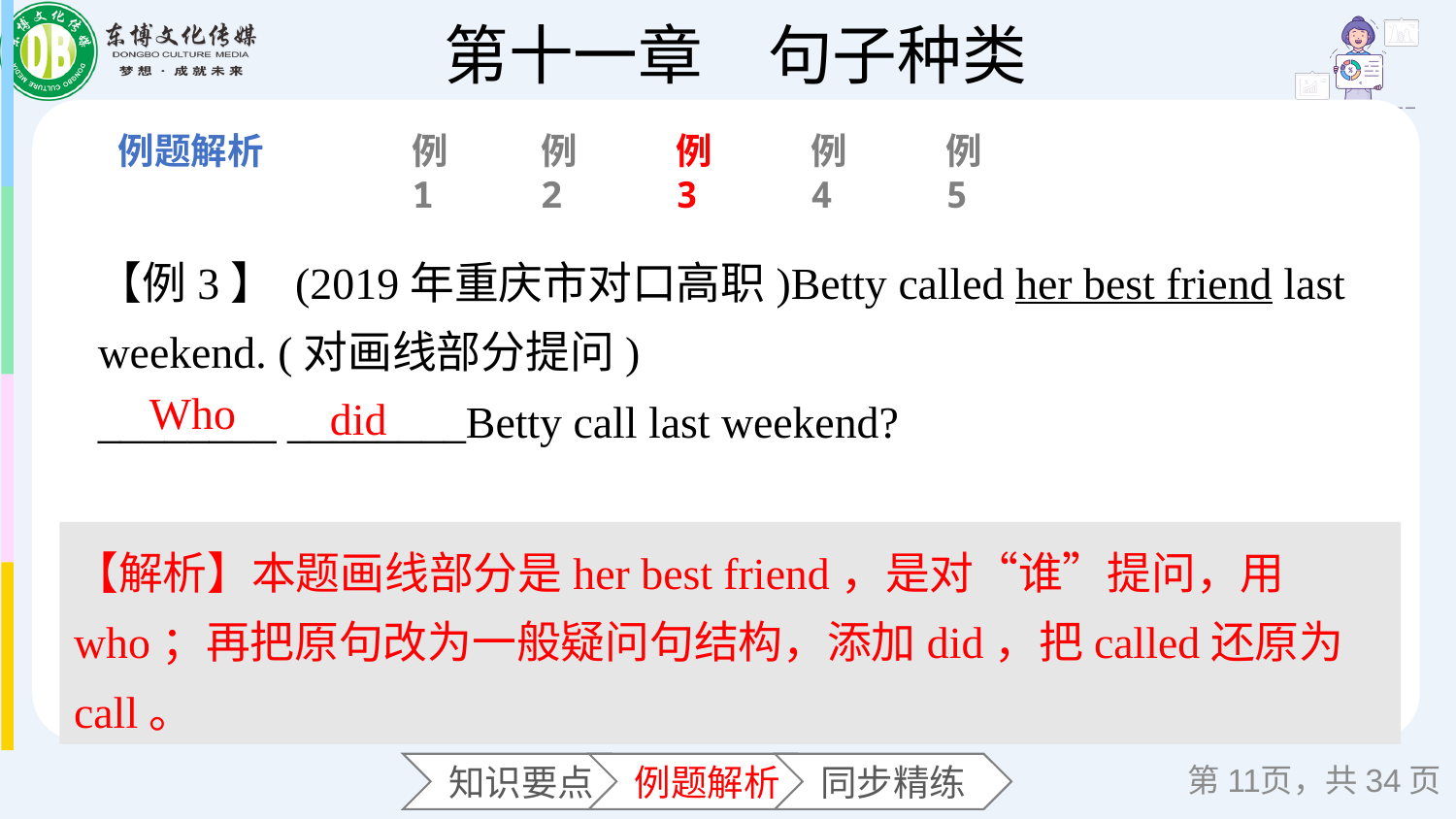

例1
例2
例3
例4
例5
【例3】 (2019年重庆市对口高职)Betty called her best friend last weekend. (对画线部分提问)
________ ________Betty call last weekend?

did
Who
【解析】本题画线部分是her best friend，是对“谁”提问，用who；再把原句改为一般疑问句结构，添加did，把called还原为call。
第11页，共34页